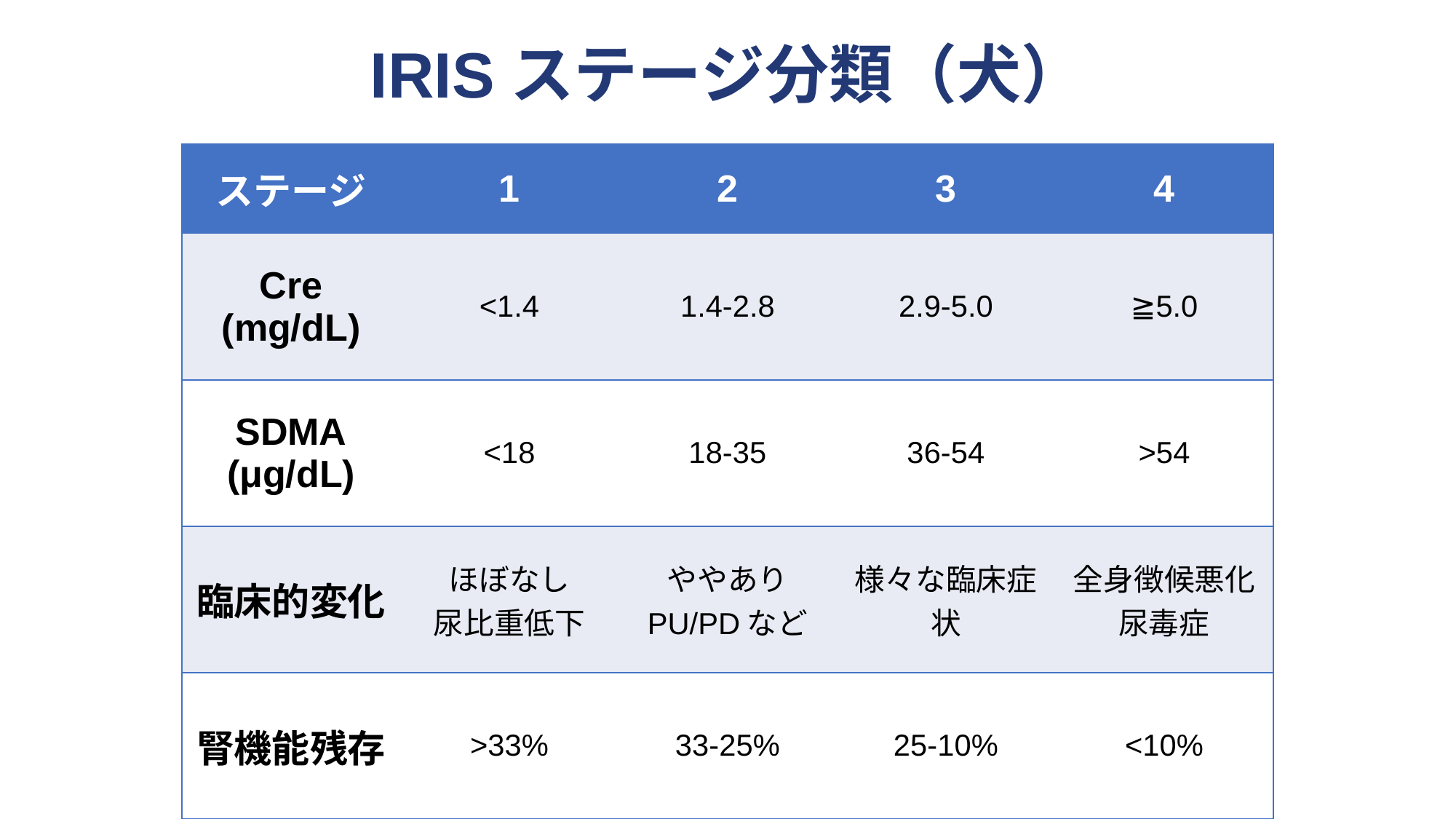

IRISステージ分類（犬）
| ステージ | 1 | 2 | 3 | 4 |
| --- | --- | --- | --- | --- |
| Cre (mg/dL) | <1.4 | 1.4-2.8 | 2.9-5.0 | ≧5.0 |
| SDMA (μg/dL) | <18 | 18-35 | 36-54 | >54 |
| 臨床的変化 | ほぼなし 尿比重低下 | ややあり PU/PDなど | 様々な臨床症状 | 全身徴候悪化 尿毒症 |
| 腎機能残存 | >33% | 33-25% | 25-10% | <10% |